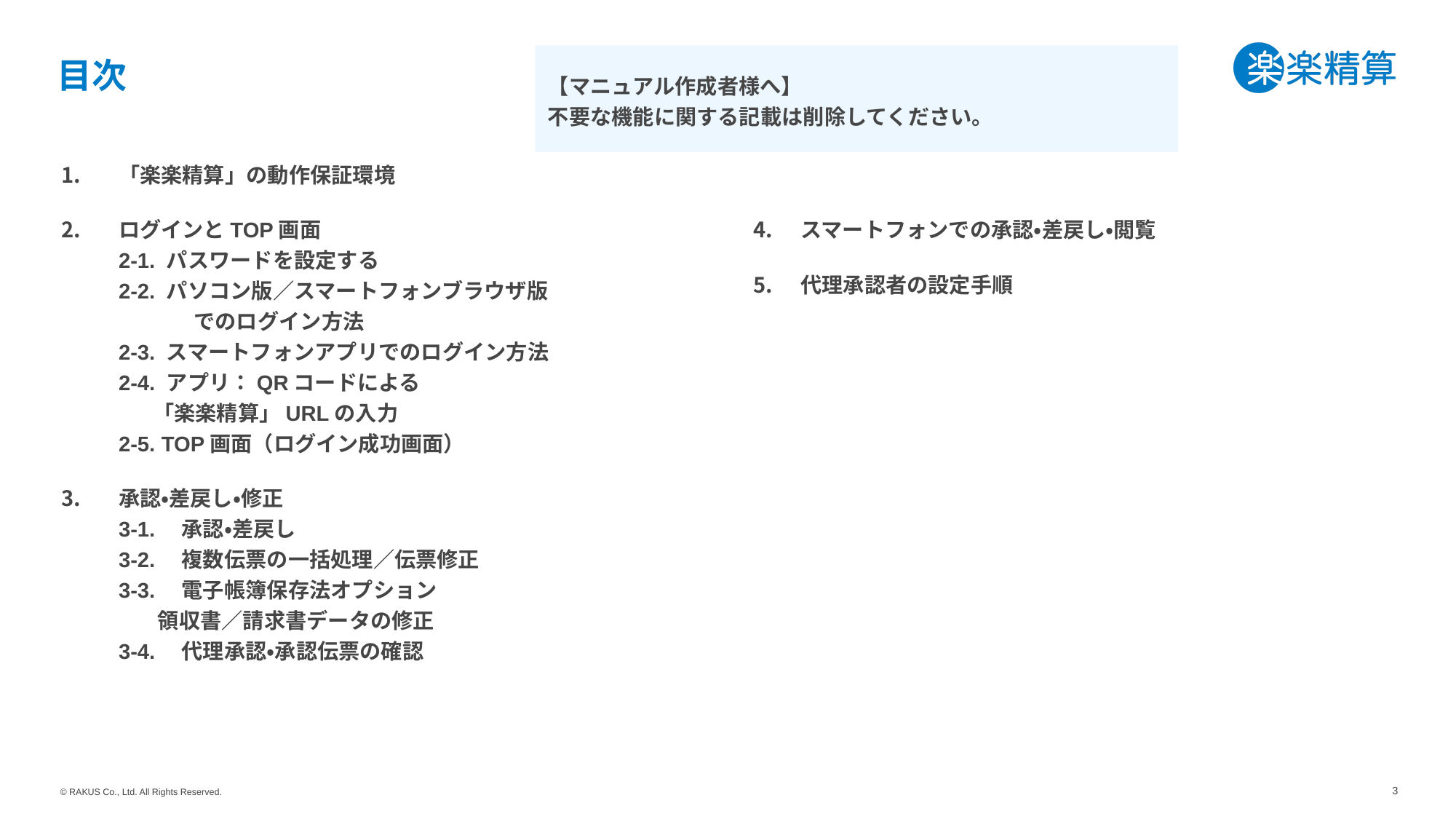

# 目次
【マニュアル作成者様へ】
不要な機能に関する記載は削除してください。
 「楽楽精算」の動作保証環境
 ログインとTOP画面
 2-1. パスワードを設定する
 2-2. パソコン版／スマートフォンブラウザ版
　　　　でのログイン方法
 2-3. スマートフォンアプリでのログイン方法
 2-4. アプリ：QRコードによる
         「楽楽精算」URLの入力
 2-5. TOP画面（ログイン成功画面）
 承認・差戻し・修正
 3-1.　承認・差戻し
 3-2.　複数伝票の一括処理／伝票修正
 3-3.　電子帳簿保存法オプション
          領収書／請求書データの修正
 3-4.　代理承認・承認伝票の確認
スマートフォンでの承認・差戻し・閲覧
代理承認者の設定手順

3